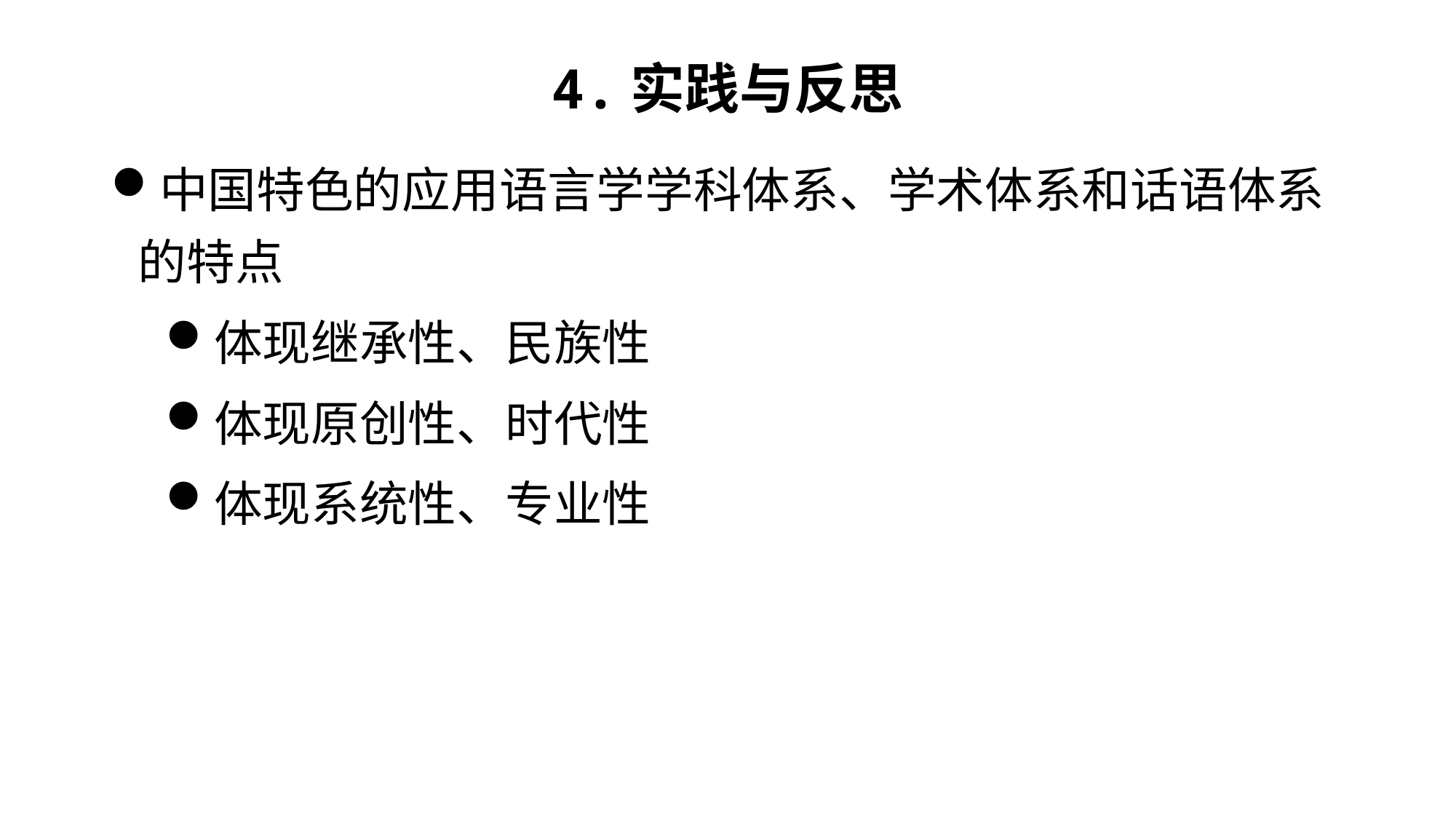

# 4.实践与反思
中国特色的应用语言学学科体系、学术体系和话语体系的特点
体现继承性、民族性
体现原创性、时代性
体现系统性、专业性